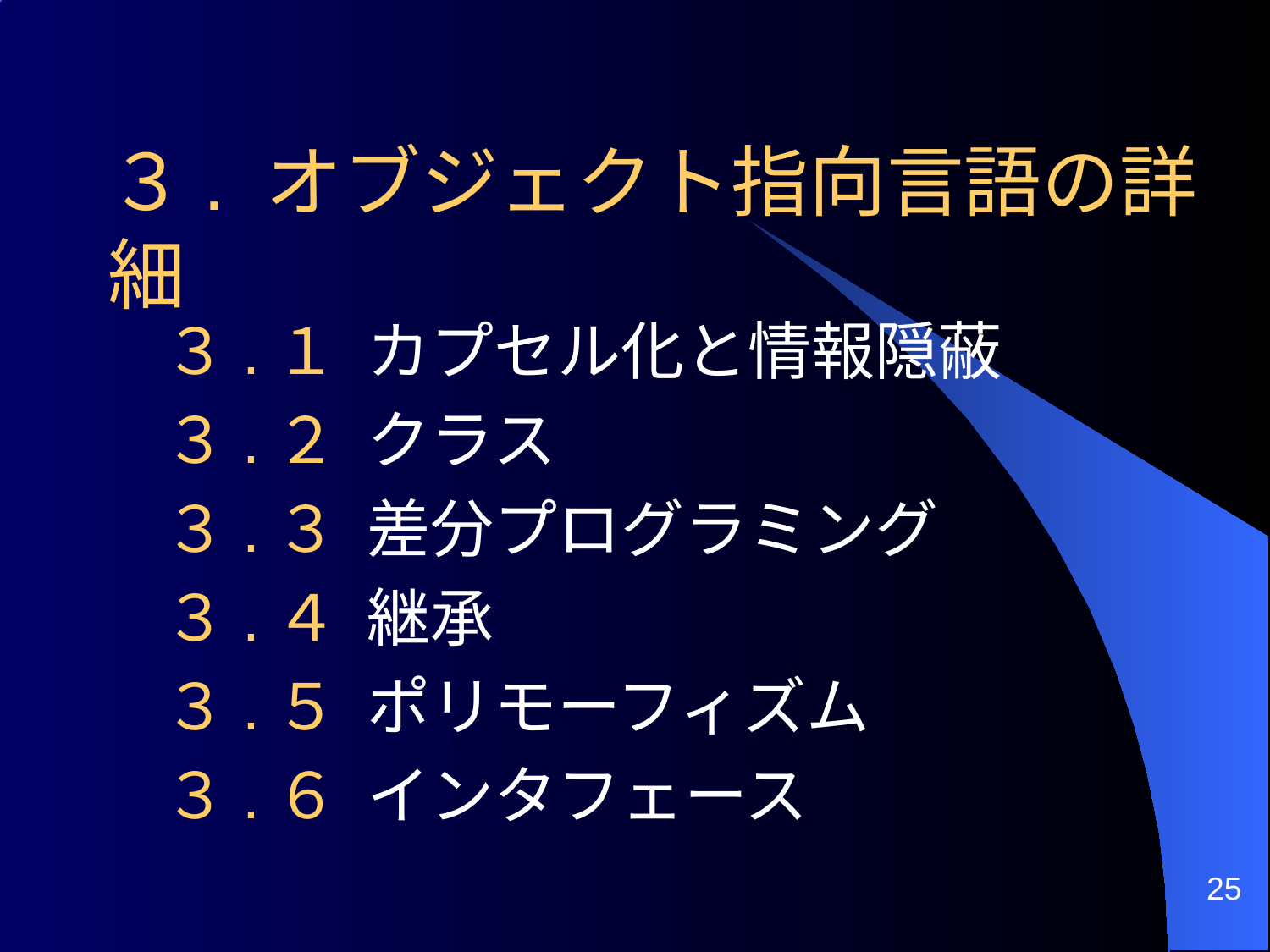

# ３. オブジェクト指向言語の詳細
  ３.１  カプセル化と情報隠蔽
  ３.２  クラス
  ３.３  差分プログラミング
  ３.４  継承
  ３.５  ポリモーフィズム
  ３.６  インタフェース
25